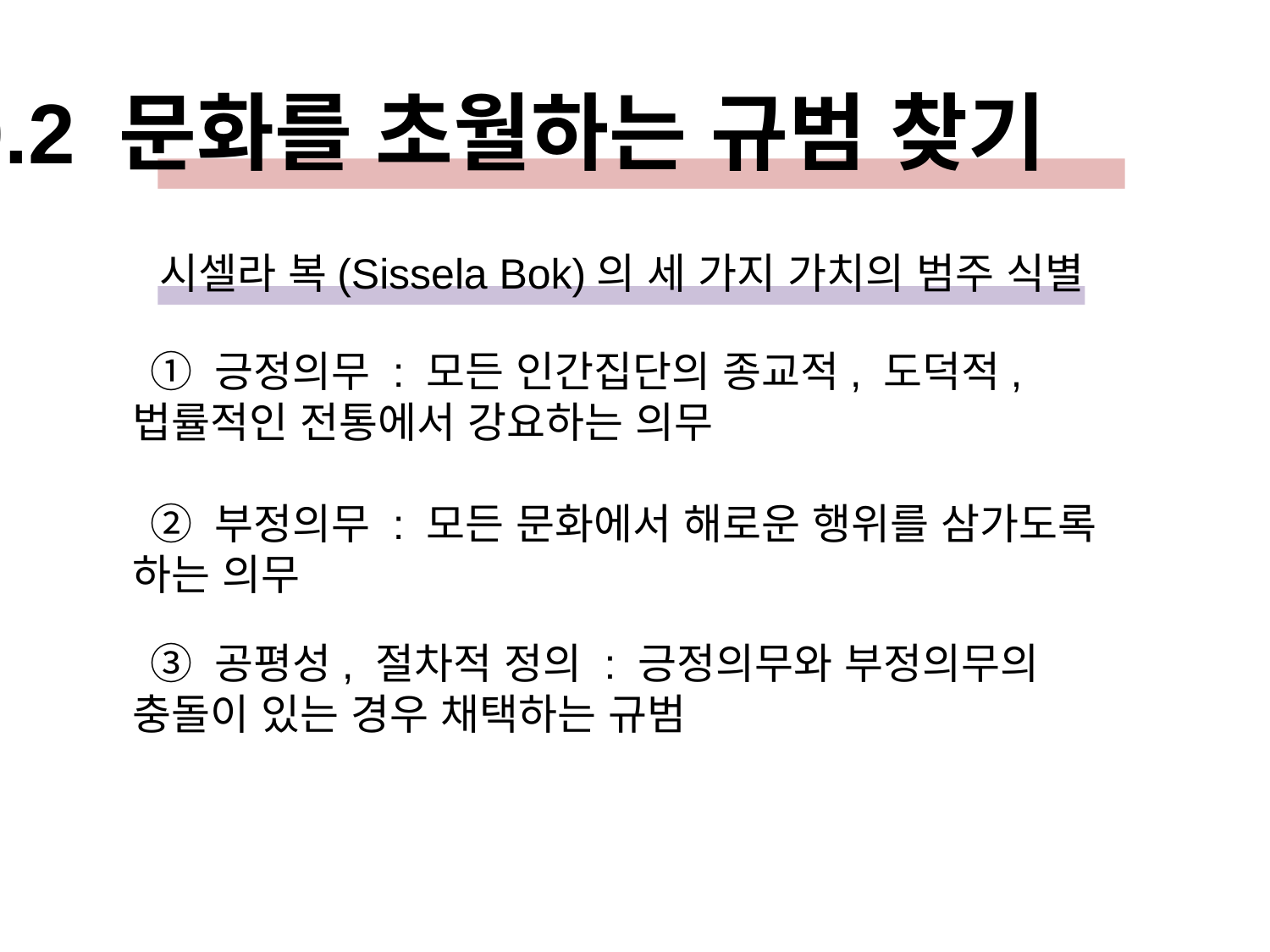

10.2 문화를 초월하는 규범 찾기

시셀라 복(Sissela Bok)의 세 가지 가치의 범주 식별

① 긍정의무 : 모든 인간집단의 종교적, 도덕적, 법률적인 전통에서 강요하는 의무

② 부정의무 : 모든 문화에서 해로운 행위를 삼가도록 하는 의무

③ 공평성, 절차적 정의 : 긍정의무와 부정의무의 충돌이 있는 경우 채택하는 규범